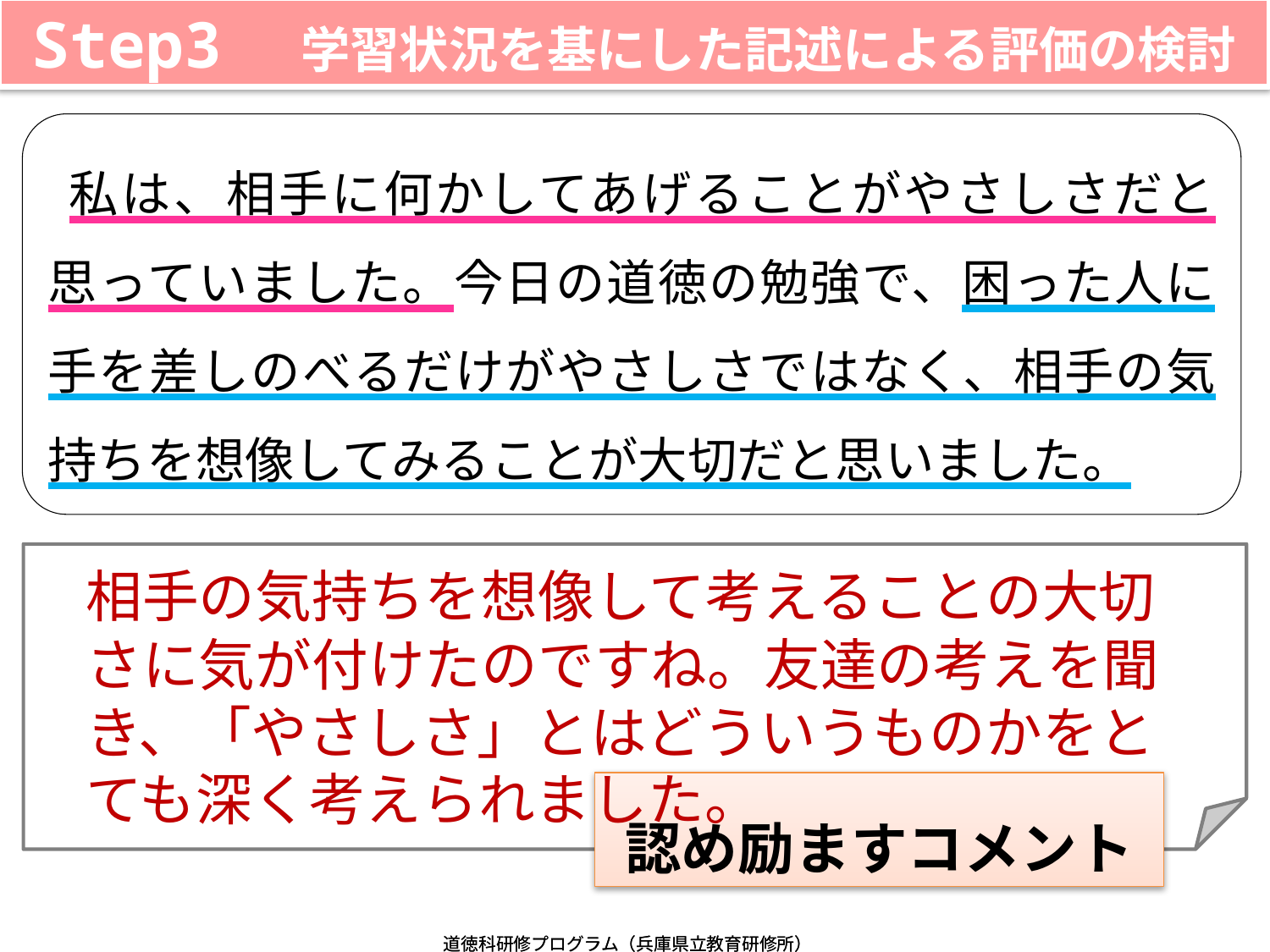

Step3　学習状況を基にした記述による評価の検討
私は、相手に何かしてあげることがやさしさだと思っていました。今日の道徳の勉強で、困った人に手を差しのべるだけがやさしさではなく、相手の気持ちを想像してみることが大切だと思いました。
相手の気持ちを想像して考えることの大切さに気が付けたのですね。友達の考えを聞き、「やさしさ」とはどういうものかをとても深く考えられました。

認め励ますコメント
道徳科研修プログラム（兵庫県立教育研修所）